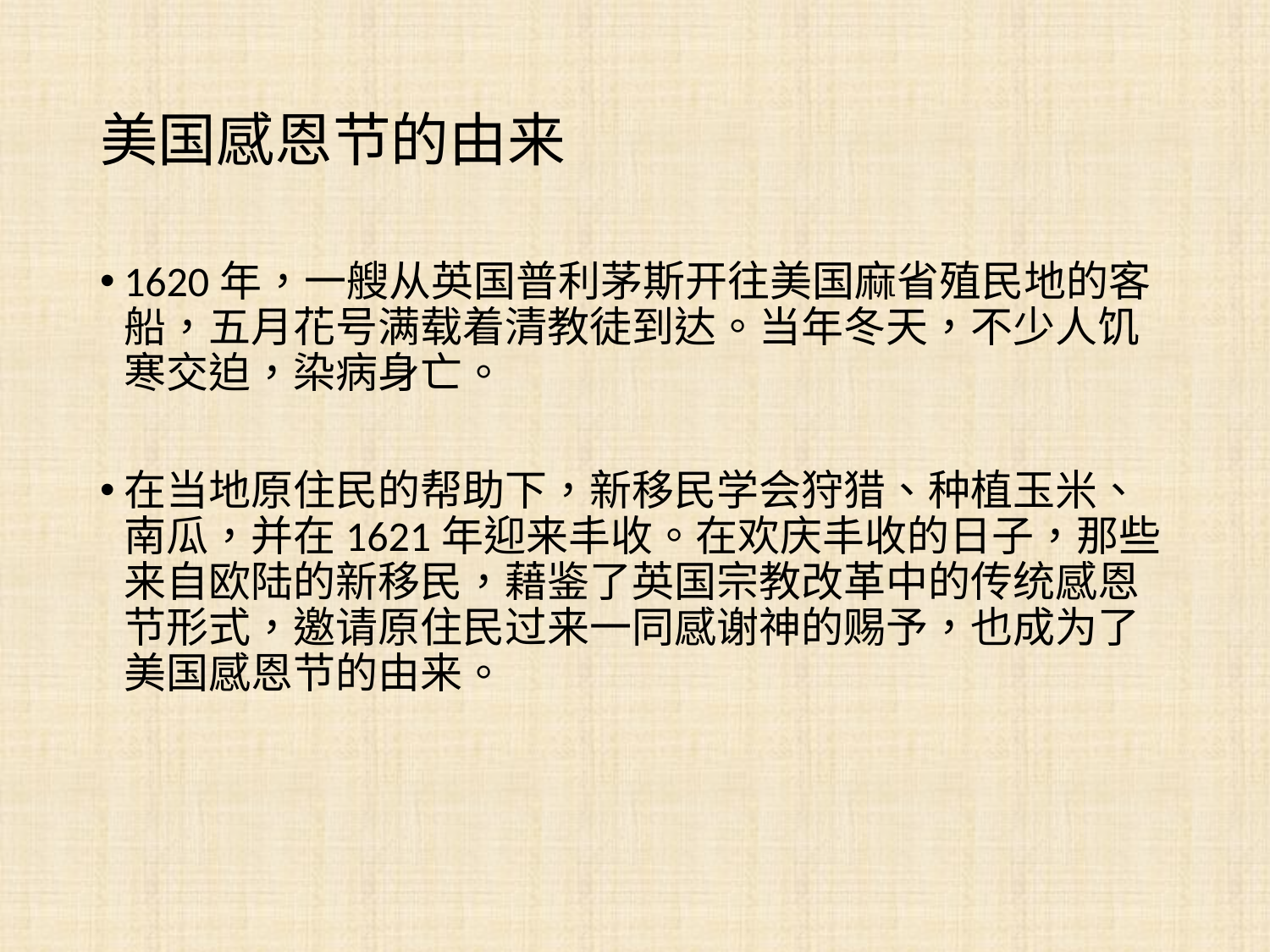

# 美国感恩节的由来
1620年，一艘从英国普利茅斯开往美国麻省殖民地的客船，五月花号满载着清教徒到达。当年冬天，不少人饥寒交迫，染病身亡。

在当地原住民的帮助下，新移民学会狩猎、种植玉米、南瓜，并在1621年迎来丰收。在欢庆丰收的日子，那些来自欧陆的新移民，藉鉴了英国宗教改革中的传统感恩节形式，邀请原住民过来一同感谢神的赐予，也成为了美国感恩节的由来。